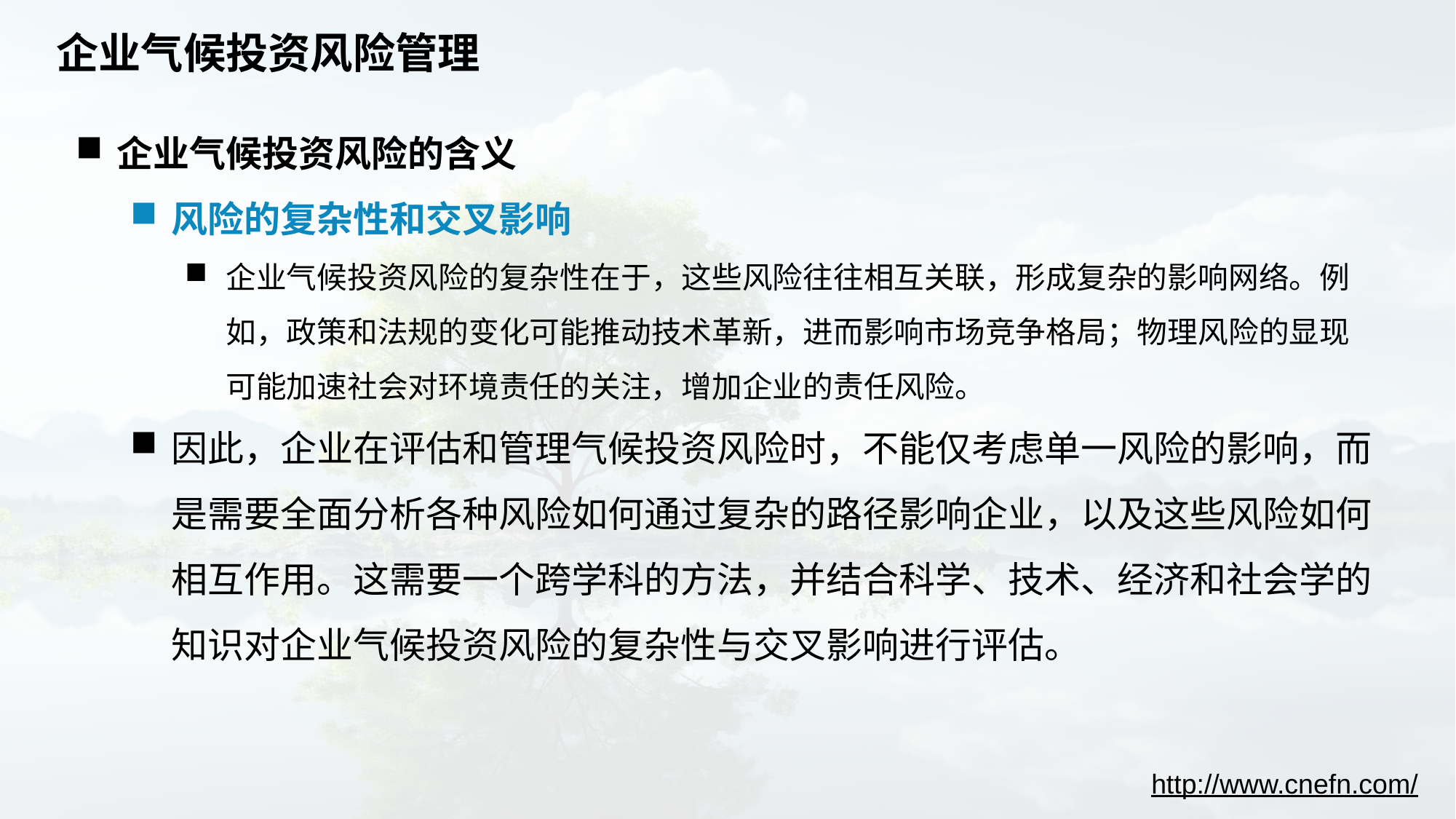

# 企业气候投资风险管理
企业气候投资风险的含义
风险的复杂性和交叉影响
企业气候投资风险的复杂性在于，这些风险往往相互关联，形成复杂的影响网络。例如，政策和法规的变化可能推动技术革新，进而影响市场竞争格局；物理风险的显现可能加速社会对环境责任的关注，增加企业的责任风险。
因此，企业在评估和管理气候投资风险时，不能仅考虑单一风险的影响，而是需要全面分析各种风险如何通过复杂的路径影响企业，以及这些风险如何相互作用。这需要一个跨学科的方法，并结合科学、技术、经济和社会学的知识对企业气候投资风险的复杂性与交叉影响进行评估。